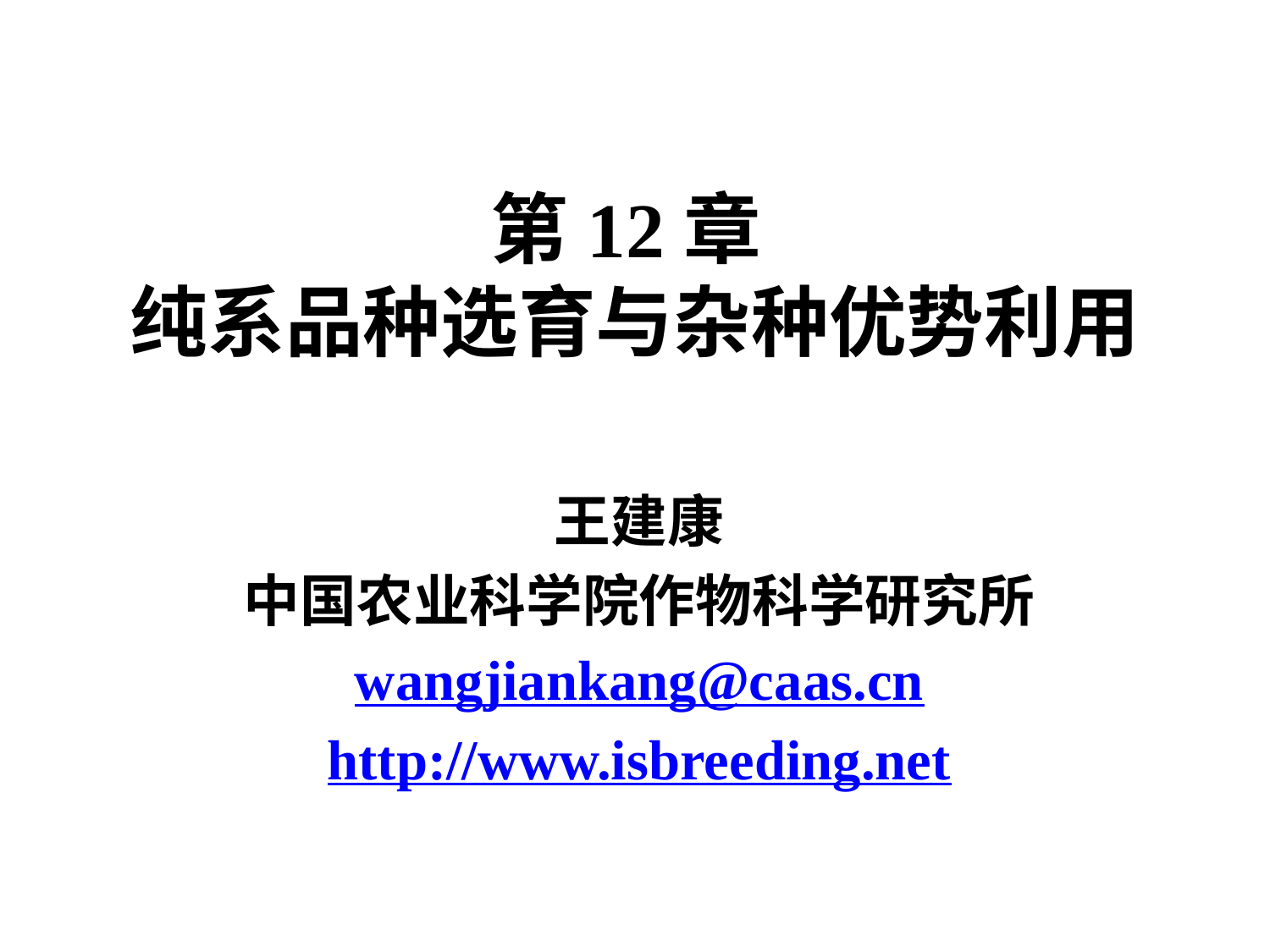

# 第12章 纯系品种选育与杂种优势利用
王建康
中国农业科学院作物科学研究所
wangjiankang@caas.cn
http://www.isbreeding.net